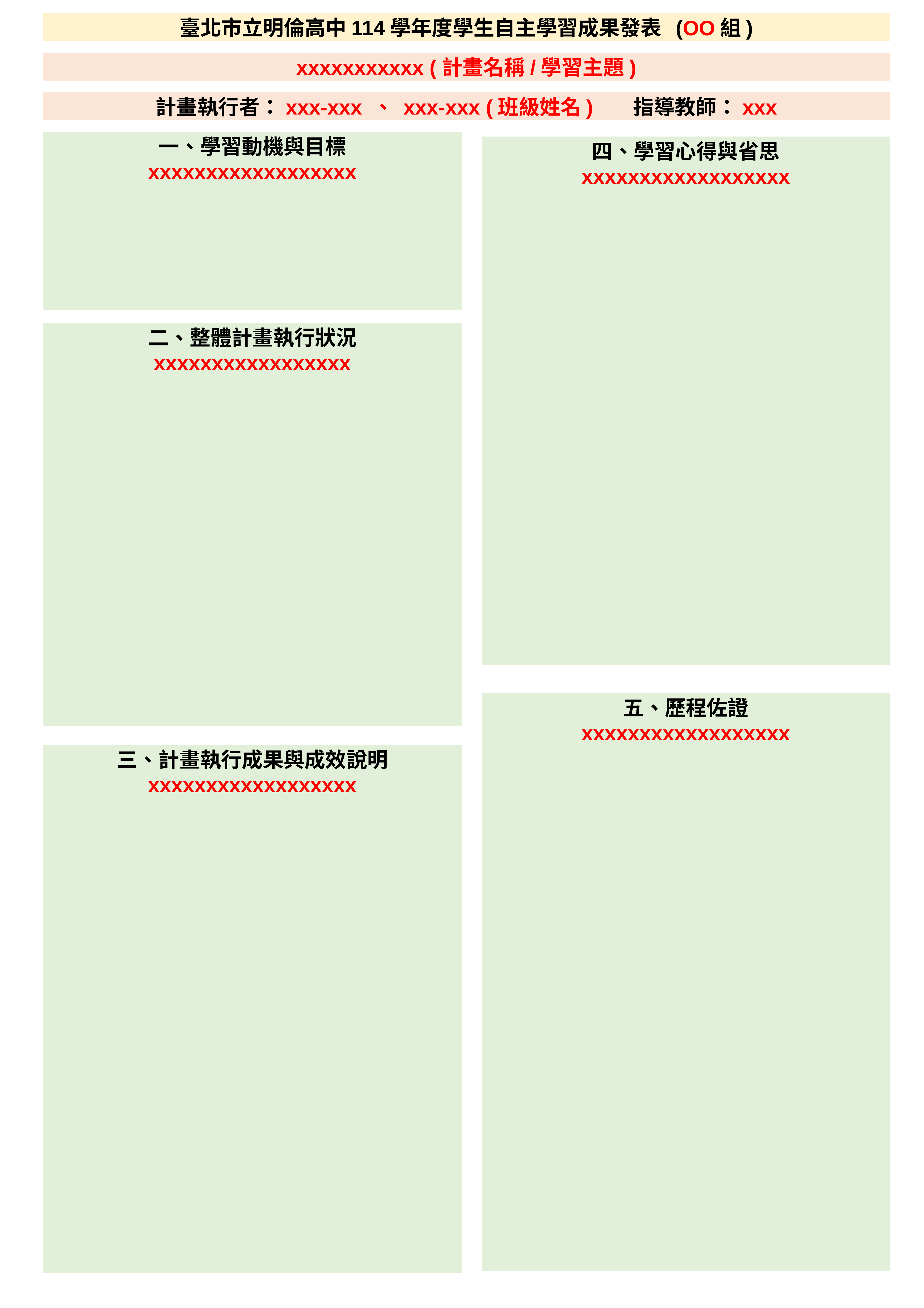

臺北市立明倫高中114學年度學生自主學習成果發表  (OO組)
xxxxxxxxxxx (計畫名稱/學習主題)
計畫執行者：xxx-xxx 、 xxx-xxx (班級姓名)      指導教師：xxx
一、學習動機與目標
xxxxxxxxxxxxxxxxxx

四、學習心得與省思
xxxxxxxxxxxxxxxxxx

二、整體計畫執行狀況
xxxxxxxxxxxxxxxxx

五、歷程佐證
xxxxxxxxxxxxxxxxxx

三、計畫執行成果與成效說明
xxxxxxxxxxxxxxxxxx